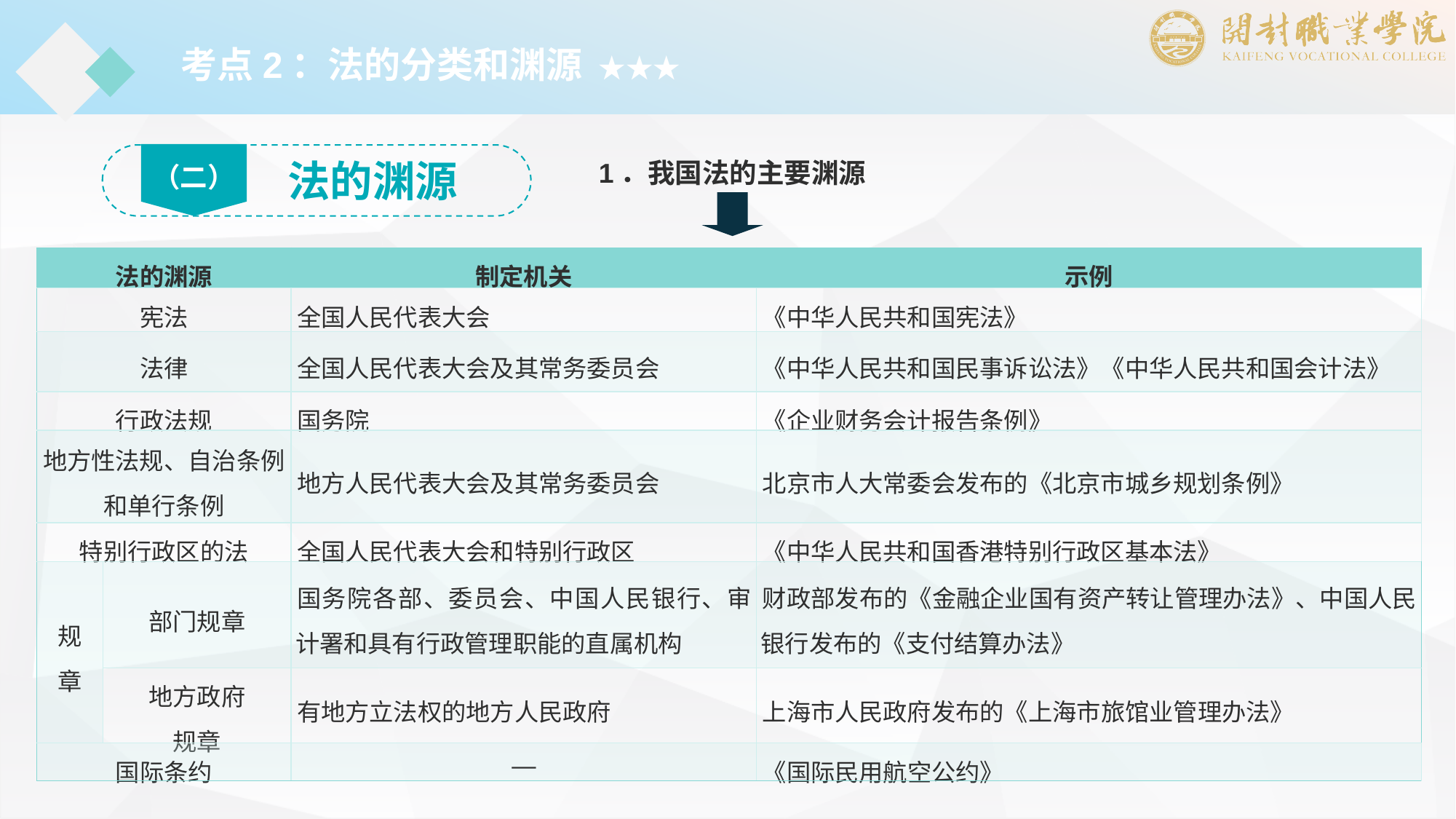

考点2：法的分类和渊源  ★★★
（二）

法的渊源
1．我国法的主要渊源

| 法的渊源 |  | 制定机关 | 示例 |
| --- | --- | --- | --- |
| 宪法 |  | 全国人民代表大会 | 《中华人民共和国宪法》 |
| 法律 |  | 全国人民代表大会及其常务委员会 | 《中华人民共和国民事诉讼法》《中华人民共和国会计法》 |
| 行政法规 |  | 国务院 | 《企业财务会计报告条例》 |
| 地方性法规、自治条例和单行条例 |  | 地方人民代表大会及其常务委员会 | 北京市人大常委会发布的《北京市城乡规划条例》 |
| 特别行政区的法 |  | 全国人民代表大会和特别行政区 | 《中华人民共和国香港特别行政区基本法》 |
| 规 章 | 部门规章 | 国务院各部、委员会、中国人民银行、审计署和具有行政管理职能的直属机构 | 财政部发布的《金融企业国有资产转让管理办法》、中国人民银行发布的《支付结算办法》 |
|  | 地方政府 规章 | 有地方立法权的地方人民政府 | 上海市人民政府发布的《上海市旅馆业管理办法》 |
| 国际条约 |  | — | 《国际民用航空公约》 |